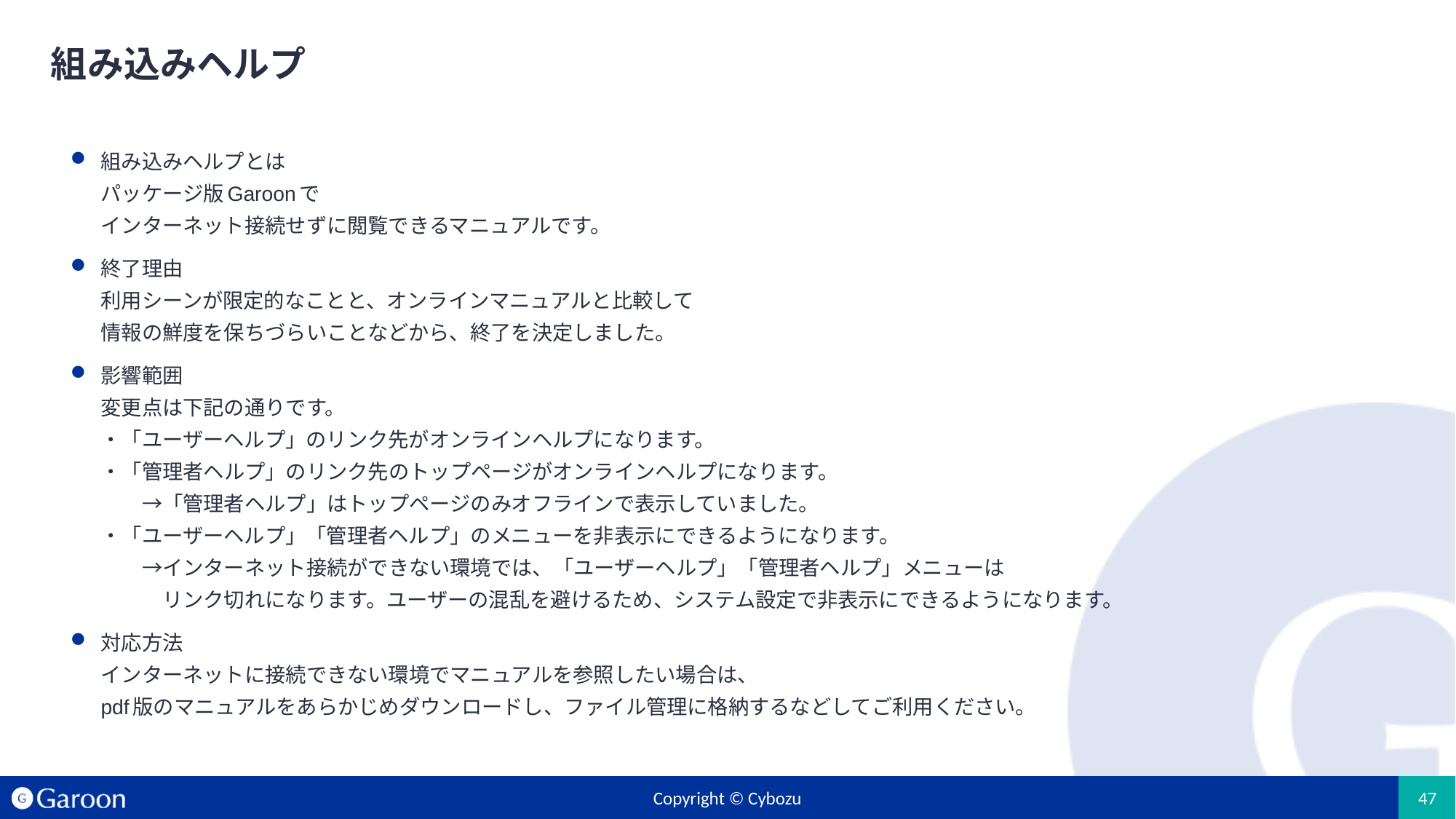

# 組み込みヘルプ
組み込みヘルプとは
パッケージ版Garoonで
インターネット接続せずに閲覧できるマニュアルです。
終了理由
利用シーンが限定的なことと、オンラインマニュアルと比較して
情報の鮮度を保ちづらいことなどから、終了を決定しました。
影響範囲
変更点は下記の通りです。
・「ユーザーヘルプ」のリンク先がオンラインヘルプになります。
・「管理者ヘルプ」のリンク先のトップページがオンラインヘルプになります。
　　→「管理者ヘルプ」はトップページのみオフラインで表示していました。
・「ユーザーヘルプ」「管理者ヘルプ」のメニューを非表示にできるようになります。
　　→インターネット接続ができない環境では、「ユーザーヘルプ」「管理者ヘルプ」メニューは
　　　リンク切れになります。ユーザーの混乱を避けるため、システム設定で非表示にできるようになります。
対応方法
インターネットに接続できない環境でマニュアルを参照したい場合は、
pdf版のマニュアルをあらかじめダウンロードし、ファイル管理に格納するなどしてご利用ください。